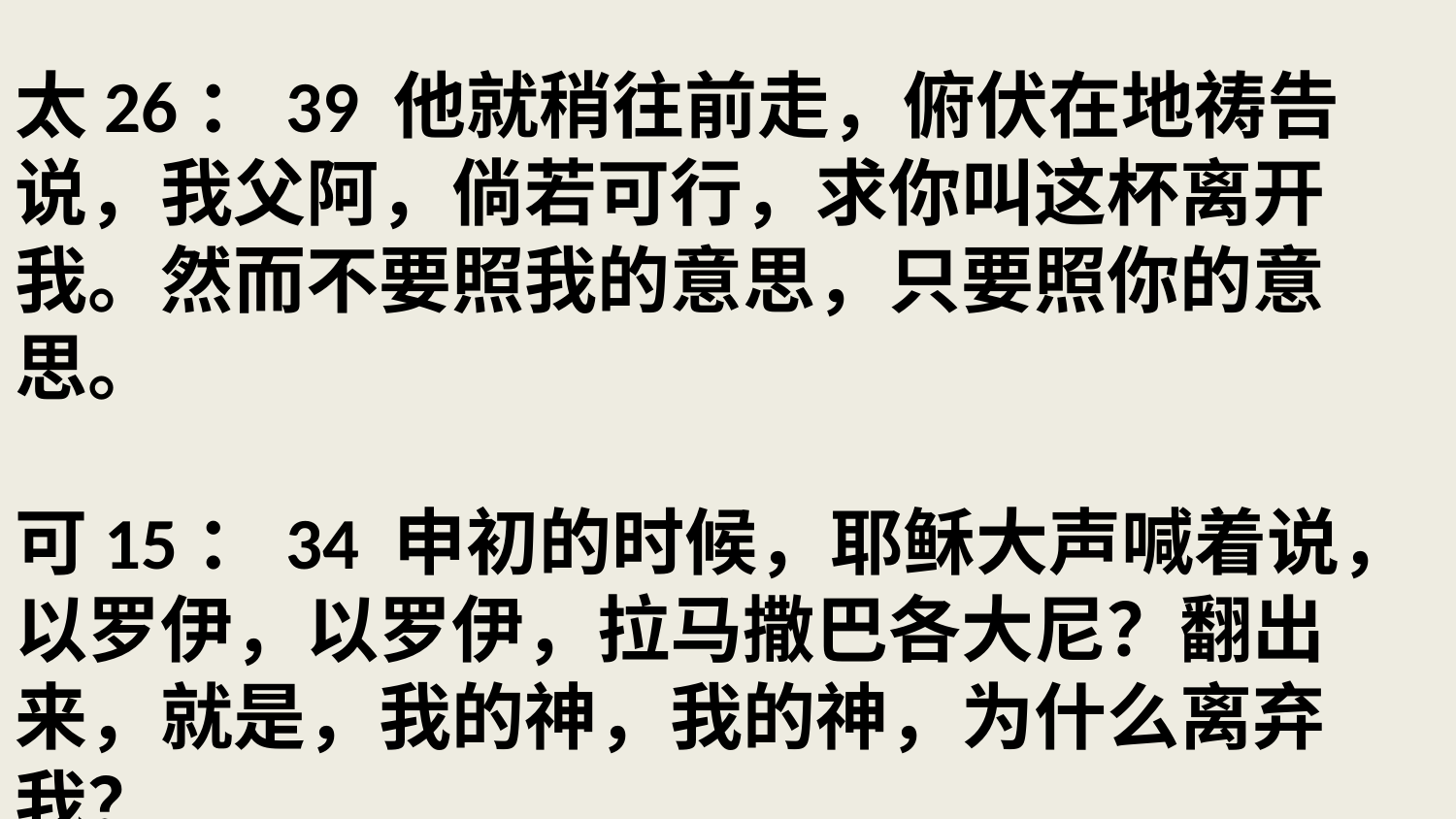

# 太26：39 他就稍往前走，俯伏在地祷告说，我父阿，倘若可行，求你叫这杯离开我。然而不要照我的意思，只要照你的意思。 可15：34 申初的时候，耶稣大声喊着说，以罗伊，以罗伊，拉马撒巴各大尼？翻出来，就是，我的神，我的神，为什么离弃我？